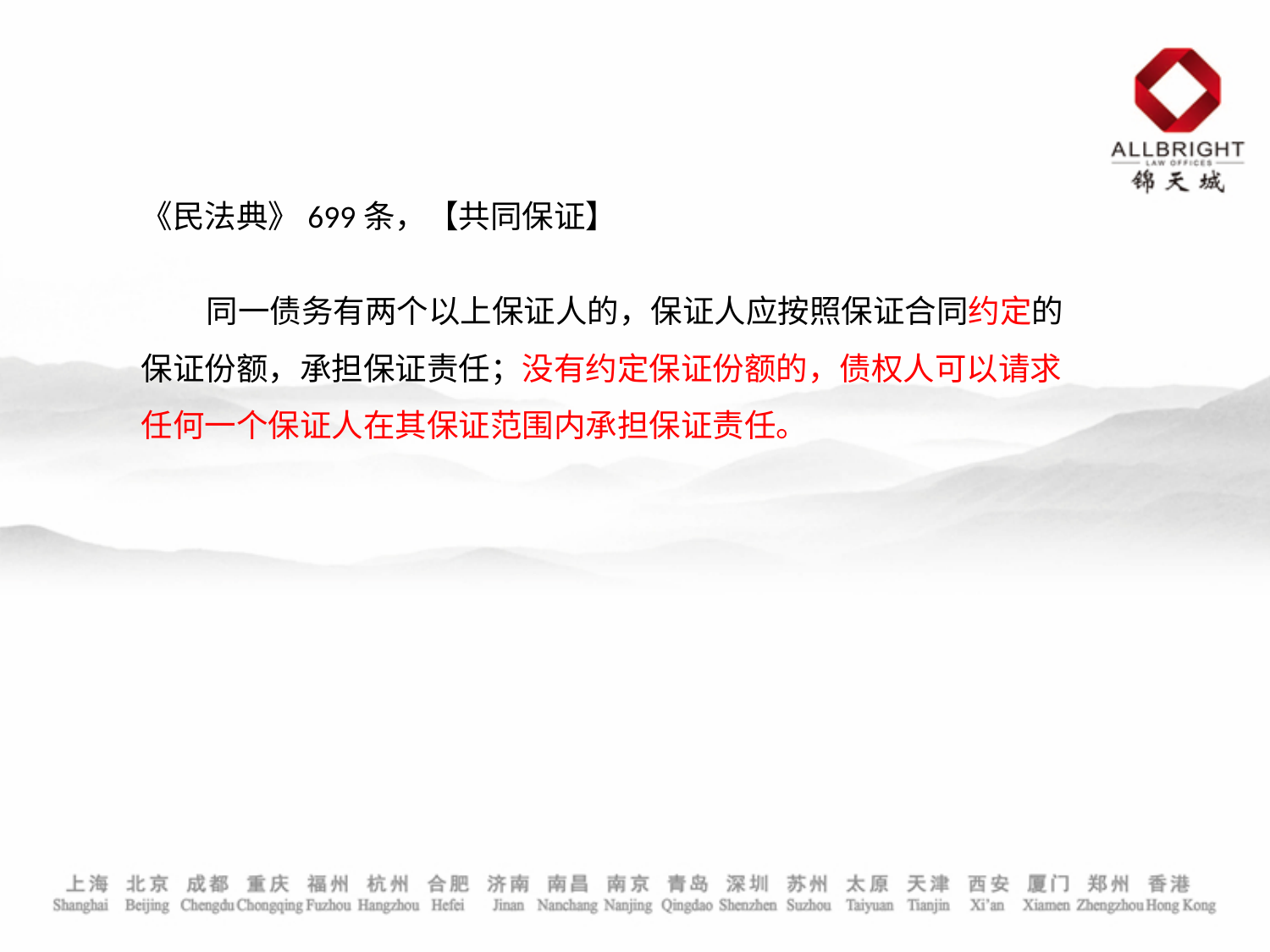

《民法典》699条，【共同保证】

        同一债务有两个以上保证人的，保证人应按照保证合同约定的保证份额，承担保证责任；没有约定保证份额的，债权人可以请求任何一个保证人在其保证范围内承担保证责任。